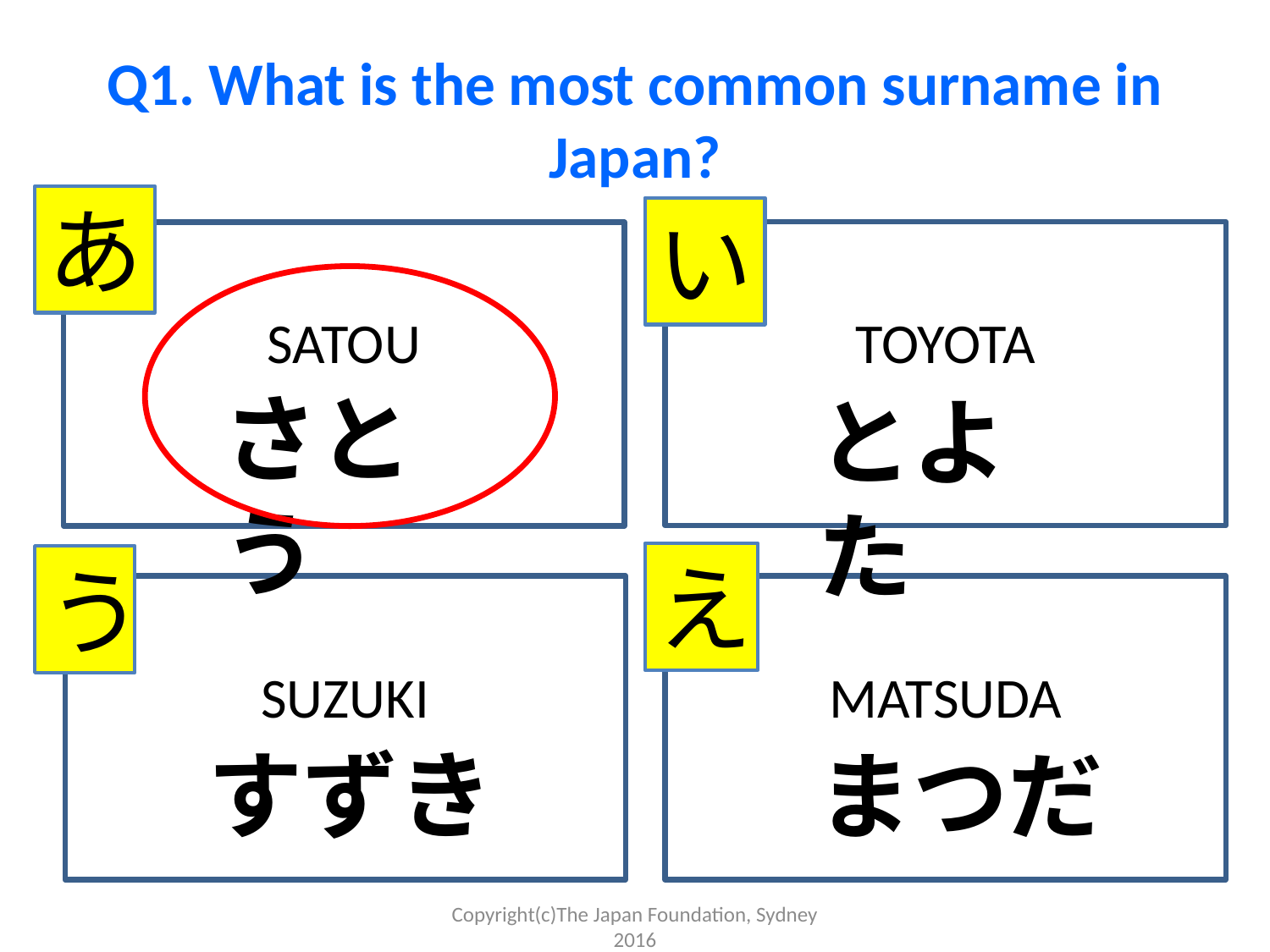

# Q1. What is the most common surname in Japan?
あ
い

TOYOTA

SATOU

さとう
とよた
え
う

SUZUKI

MATSUDA

すずき
まつだ
Copyright(c)The Japan Foundation, Sydney 2016